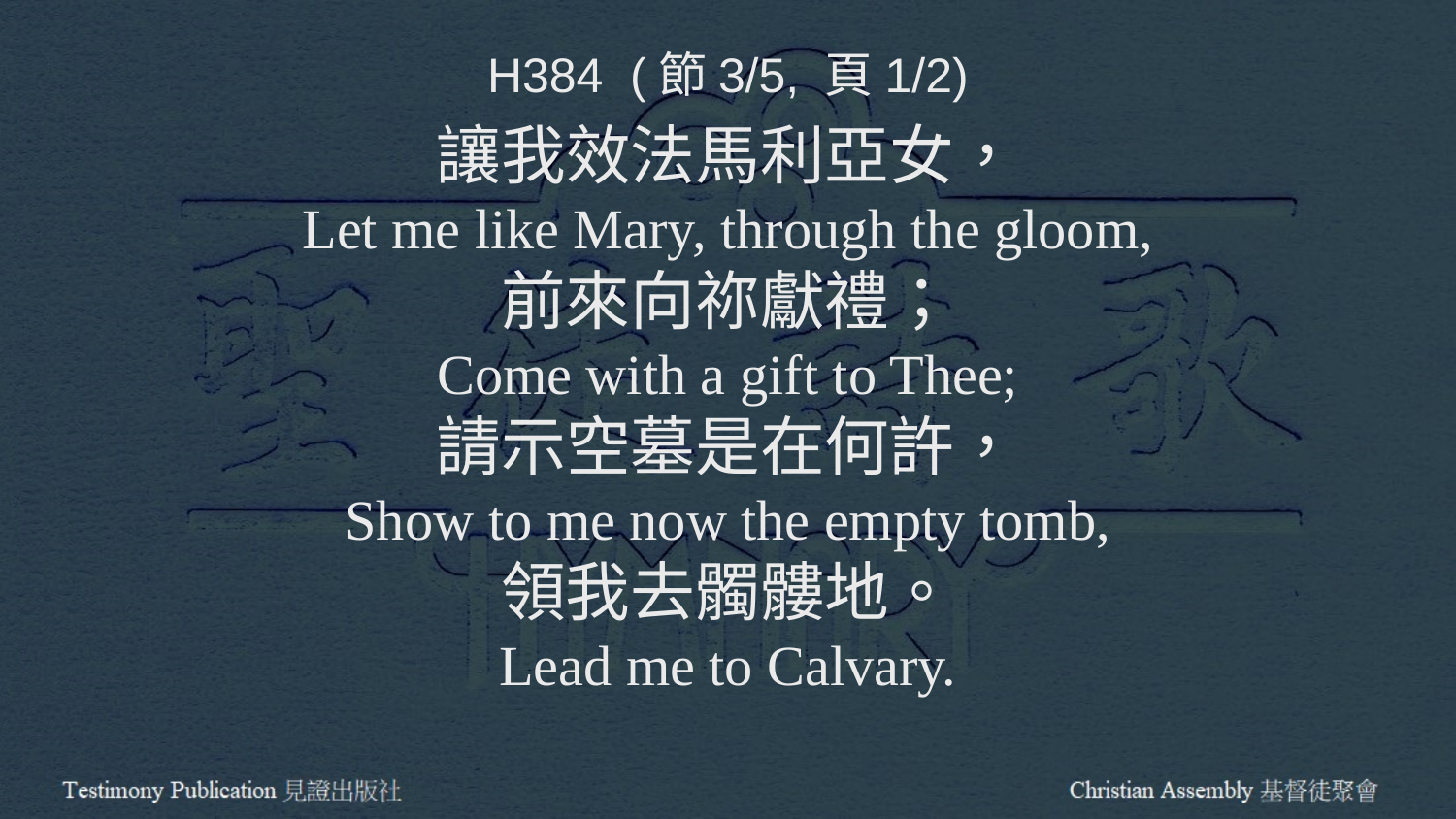

H384  (節3/5, 頁1/2)
讓我效法馬利亞女，
Let me like Mary, through the gloom,
前來向祢獻禮；
Come with a gift to Thee;
請示空墓是在何許，
Show to me now the empty tomb,
領我去髑髏地。
Lead me to Calvary.